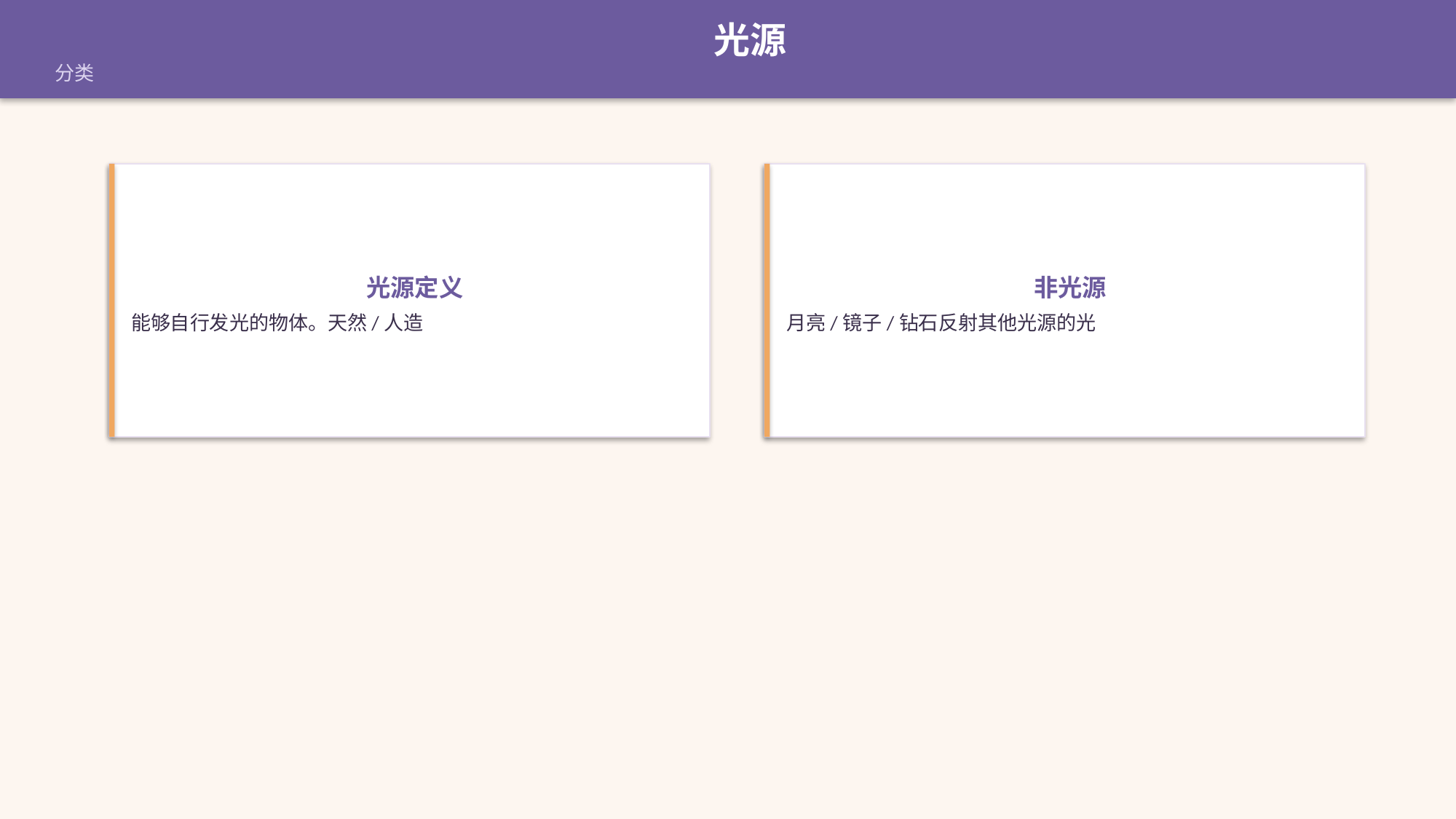

光源
分类
光源定义
能够自行发光的物体。天然/人造

非光源
月亮/镜子/钻石反射其他光源的光